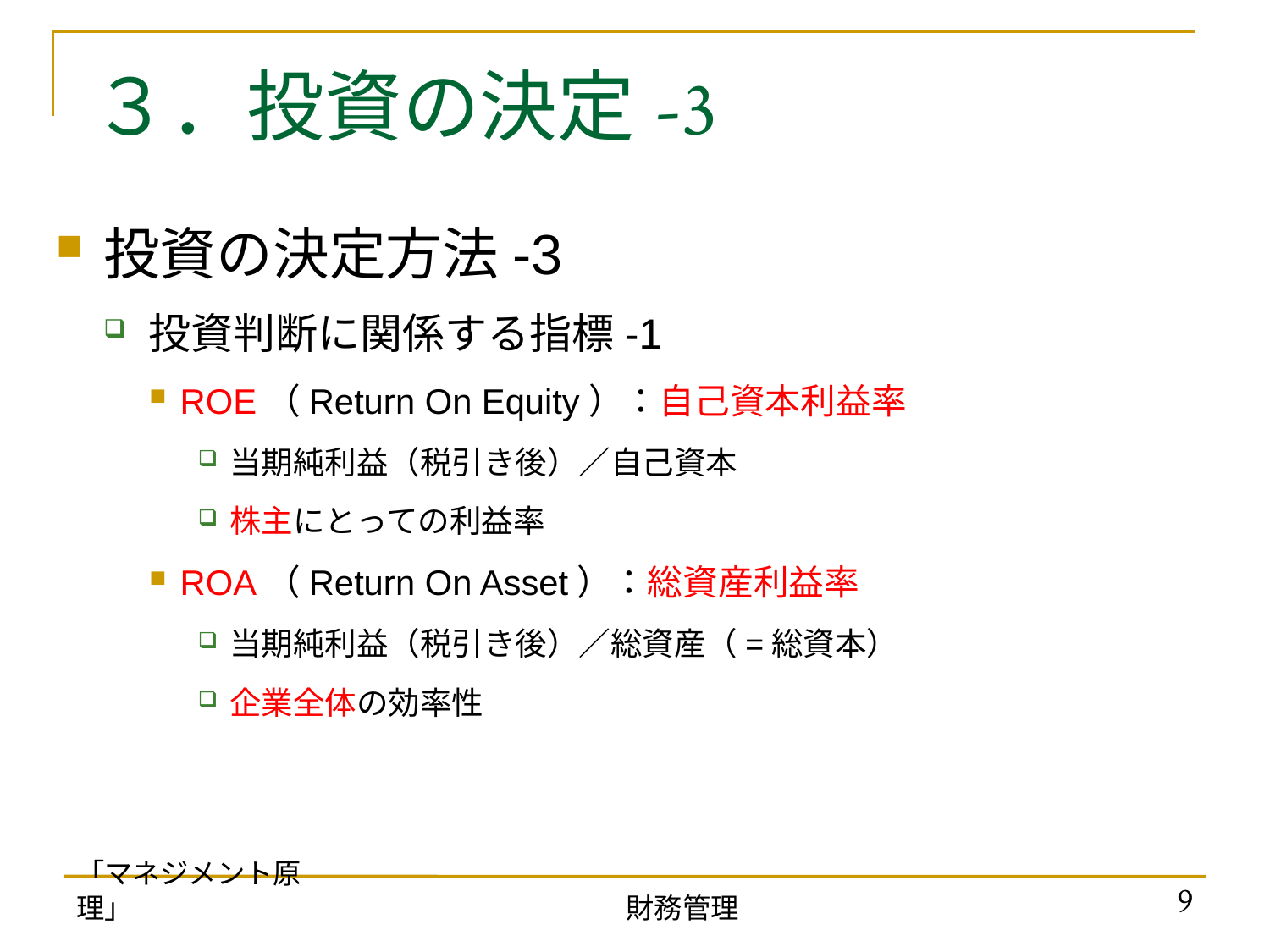

# ３．投資の決定-3
投資の決定方法-3
投資判断に関係する指標-1
ROE（Return On Equity）：自己資本利益率
当期純利益（税引き後）／自己資本
株主にとっての利益率
ROA（Return On Asset）：総資産利益率
当期純利益（税引き後）／総資産（=総資本）
企業全体の効率性

「マネジメント原理」
9
財務管理